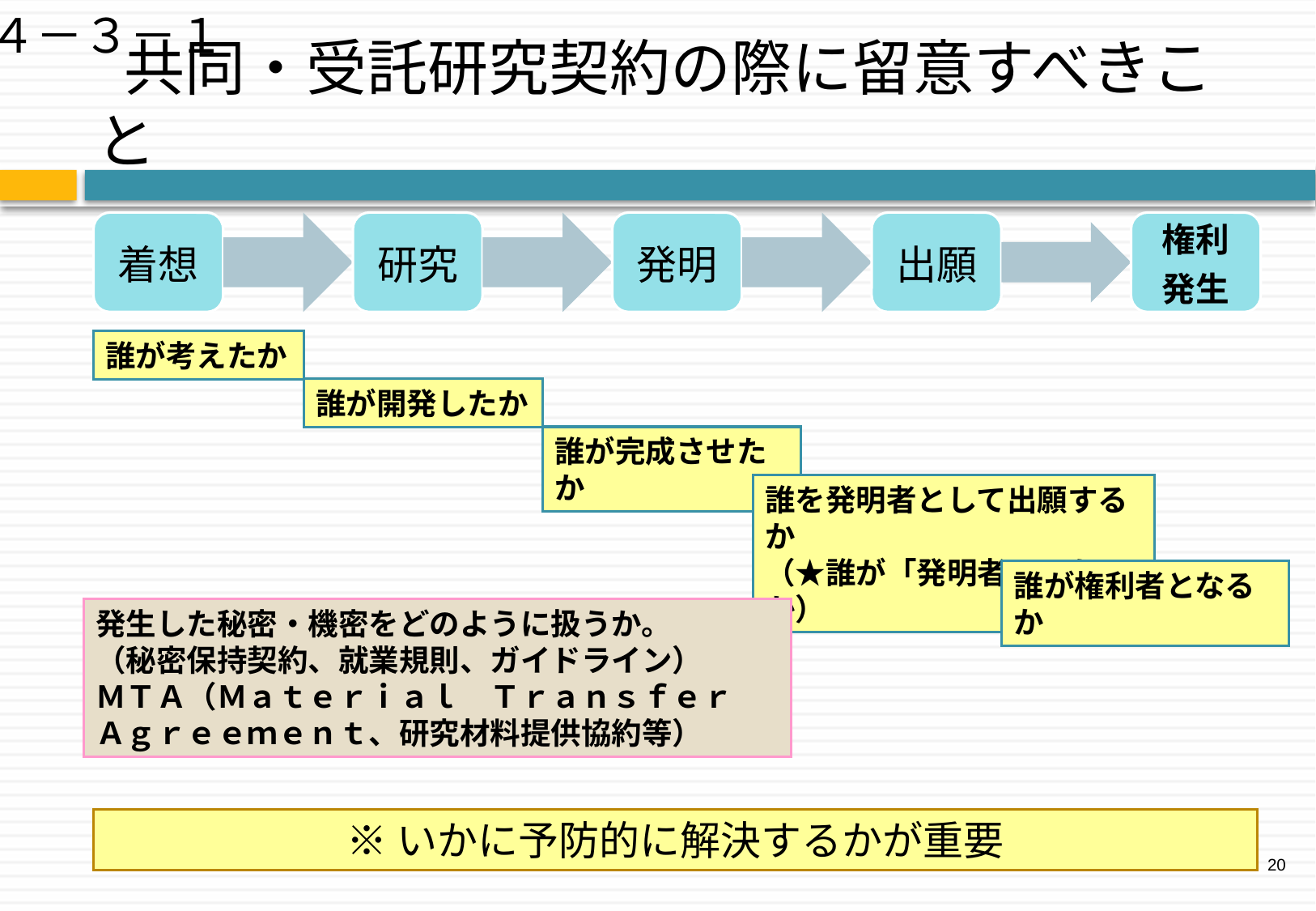

４－３－１
# 共同・受託研究契約の際に留意すべきこと
着想
研究
発明
出願
権利発生
誰が考えたか
誰が開発したか
誰が完成させたか
誰を発明者として出願するか
（★誰が「発明者」となるか）
誰が権利者となるか
発生した秘密・機密をどのように扱うか。
（秘密保持契約、就業規則、ガイドライン）
ＭＴＡ（Ｍａｔｅｒｉａｌ　Ｔｒａｎｓｆｅｒ　Ａｇｒｅｅｍｅｎｔ、研究材料提供協約等）
※いかに予防的に解決するかが重要
20